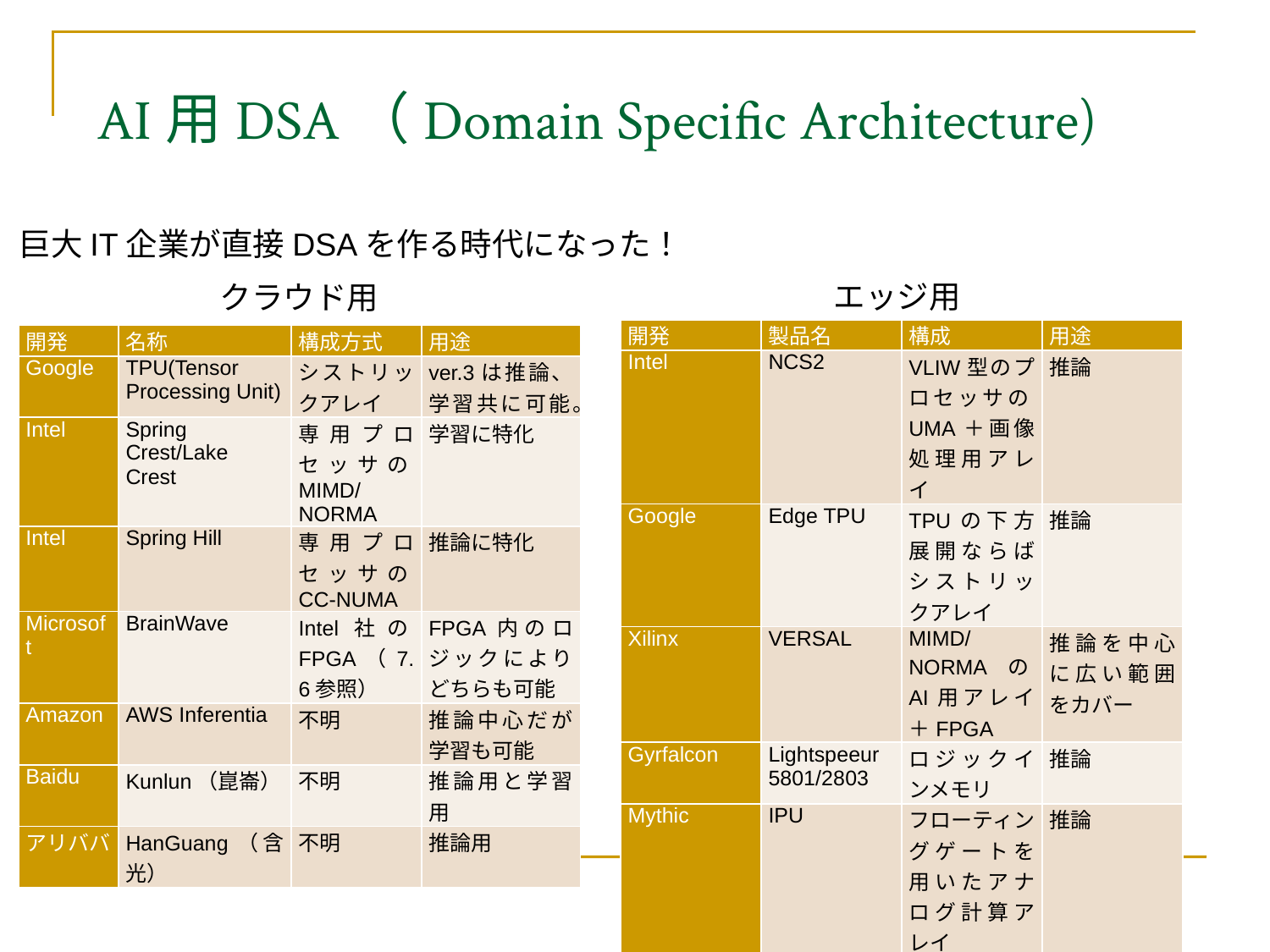

# AI用DSA（Domain Specific Architecture)
巨大IT企業が直接DSAを作る時代になった！
エッジ用
クラウド用
| 開発 | 製品名 | 構成 | 用途 |
| --- | --- | --- | --- |
| Intel | NCS2 | VLIW型のプロセッサのUMA＋画像処理用アレイ | 推論 |
| Google | Edge TPU | TPUの下方展開ならばシストリックアレイ | 推論 |
| Xilinx | VERSAL | MIMD/NORMAのAI用アレイ＋FPGA | 推論を中心に広い範囲をカバー |
| Gyrfalcon | Lightspeeur 5801/2803 | ロジックインメモリ | 推論 |
| Mythic | IPU | フローティングゲートを用いたアナログ計算アレイ | 推論 |
| 開発 | 名称 | 構成方式 | 用途 |
| --- | --- | --- | --- |
| Google | TPU(Tensor Processing Unit) | シストリックアレイ | ver.3は推論、学習共に可能。 |
| Intel | Spring Crest/Lake Crest | 専用プロセッサのMIMD/NORMA | 学習に特化 |
| Intel | Spring Hill | 専用プロセッサのCC-NUMA | 推論に特化 |
| Microsoft | BrainWave | Intel社のFPGA（7.6参照） | FPGA内のロジックによりどちらも可能 |
| Amazon | AWS Inferentia | 不明 | 推論中心だが学習も可能 |
| Baidu | Kunlun（崑崙） | 不明 | 推論用と学習用 |
| アリババ | HanGuang（含光） | 不明 | 推論用 |